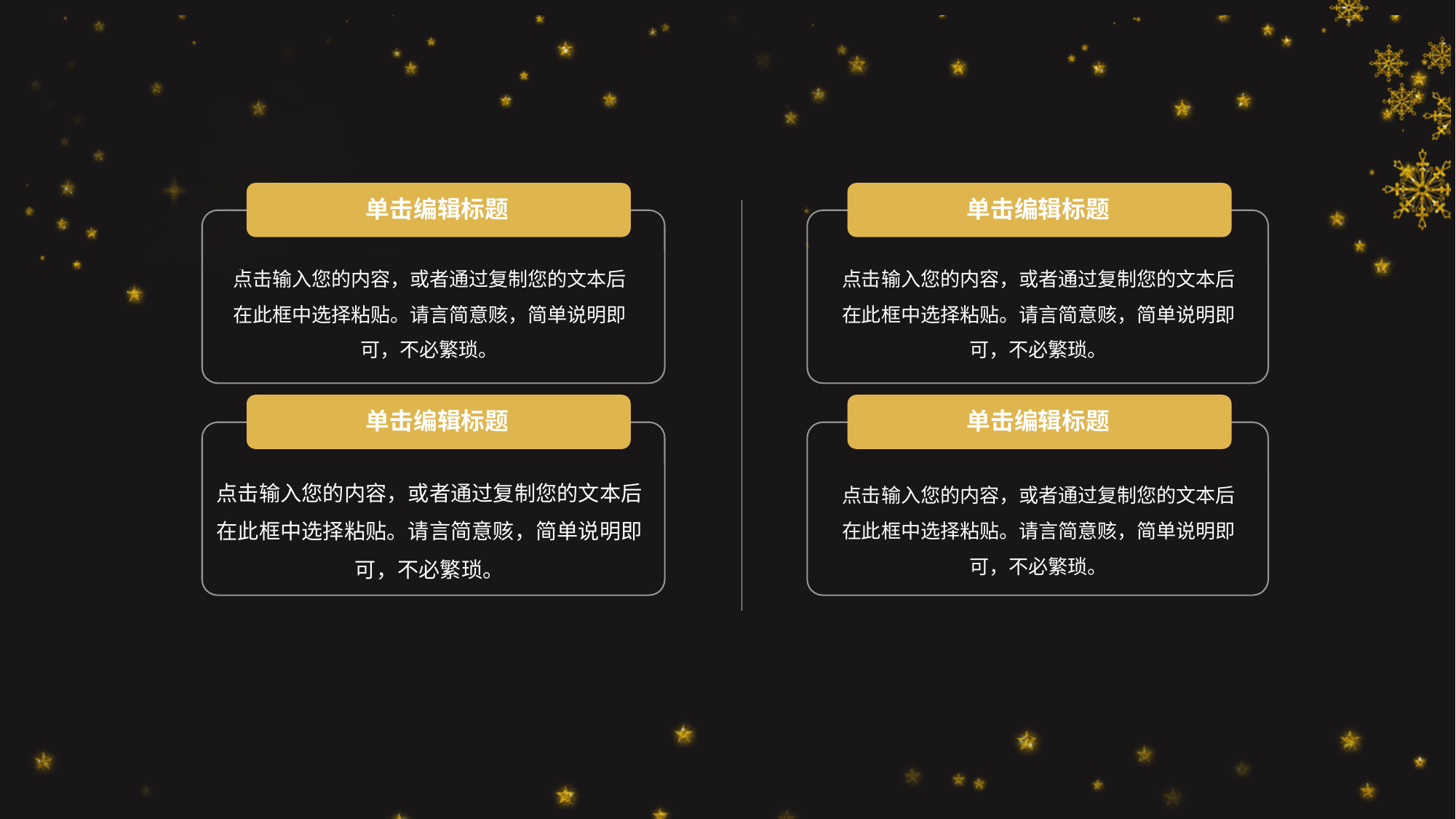

单击编辑标题
单击编辑标题

点击输入您的内容，或者通过复制您的文本后
在此框中选择粘贴。请言简意赅，简单说明即
可，不必繁琐。
点击输入您的内容，或者通过复制您的文本后
在此框中选择粘贴。请言简意赅，简单说明即
可，不必繁琐。

单击编辑标题
单击编辑标题

点击输入您的内容，或者通过复制您的文本后
在此框中选择粘贴。请言简意赅，简单说明即
可，不必繁琐。
点击输入您的内容，或者通过复制您的文本后
在此框中选择粘贴。请言简意赅，简单说明即
可，不必繁琐。